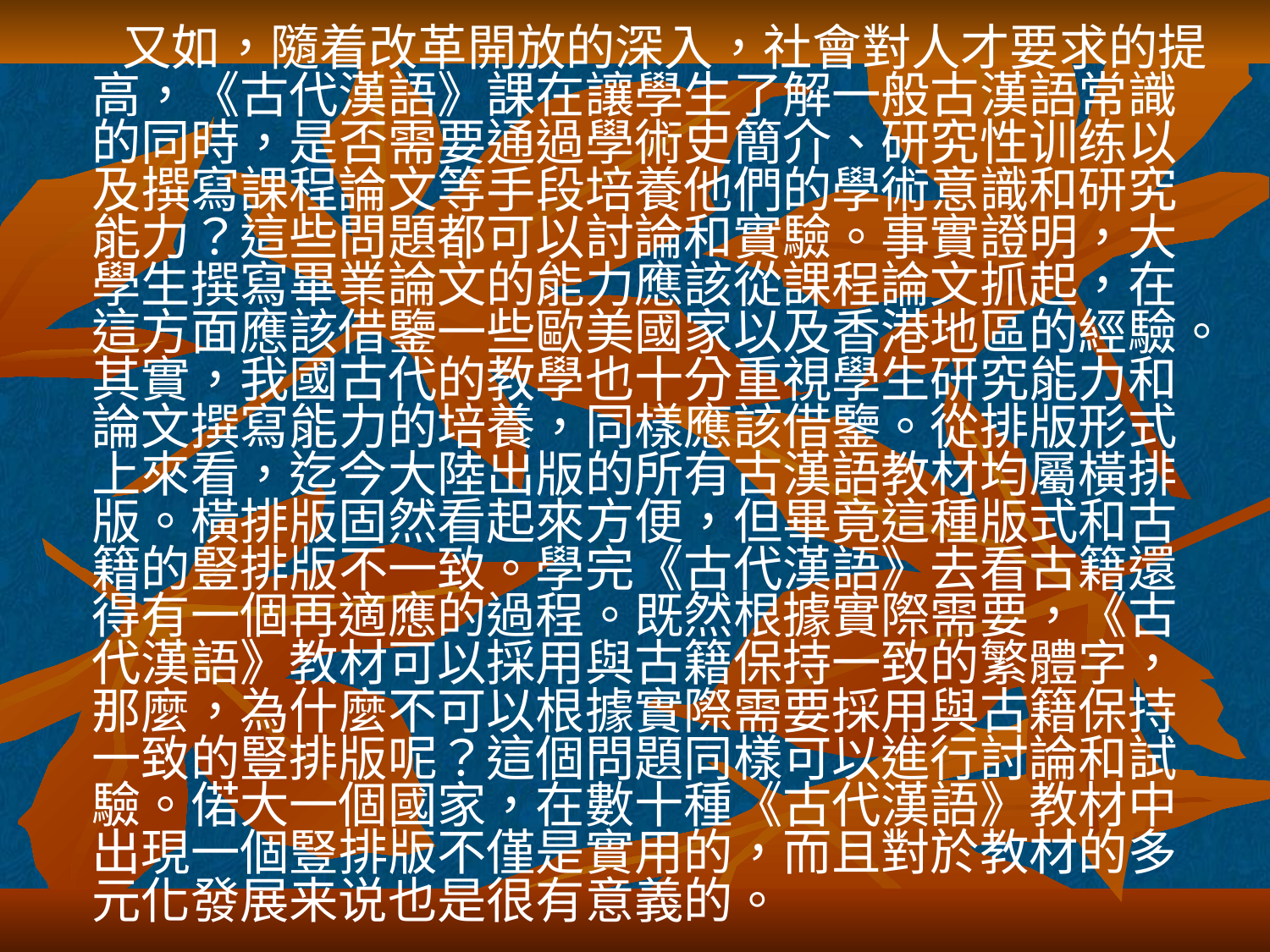

又如，隨着改革開放的深入，社會對人才要求的提高，《古代漢語》課在讓學生了解一般古漢語常識的同時，是否需要通過學術史簡介、研究性训练以及撰寫課程論文等手段培養他們的學術意識和研究能力？這些問題都可以討論和實驗。事實證明，大學生撰寫畢業論文的能力應該從課程論文抓起，在這方面應該借鑒一些歐美國家以及香港地區的經驗。其實，我國古代的教學也十分重視學生研究能力和論文撰寫能力的培養，同樣應該借鑒。從排版形式上來看，迄今大陸出版的所有古漢語教材均屬橫排版。橫排版固然看起來方便，但畢竟這種版式和古籍的豎排版不一致。學完《古代漢語》去看古籍還得有一個再適應的過程。既然根據實際需要，《古代漢語》教材可以採用與古籍保持一致的繁體字，那麼，為什麼不可以根據實際需要採用與古籍保持一致的豎排版呢？這個問題同樣可以進行討論和試驗。偌大一個國家，在數十種《古代漢語》教材中出現一個豎排版不僅是實用的，而且對於教材的多元化發展来说也是很有意義的。